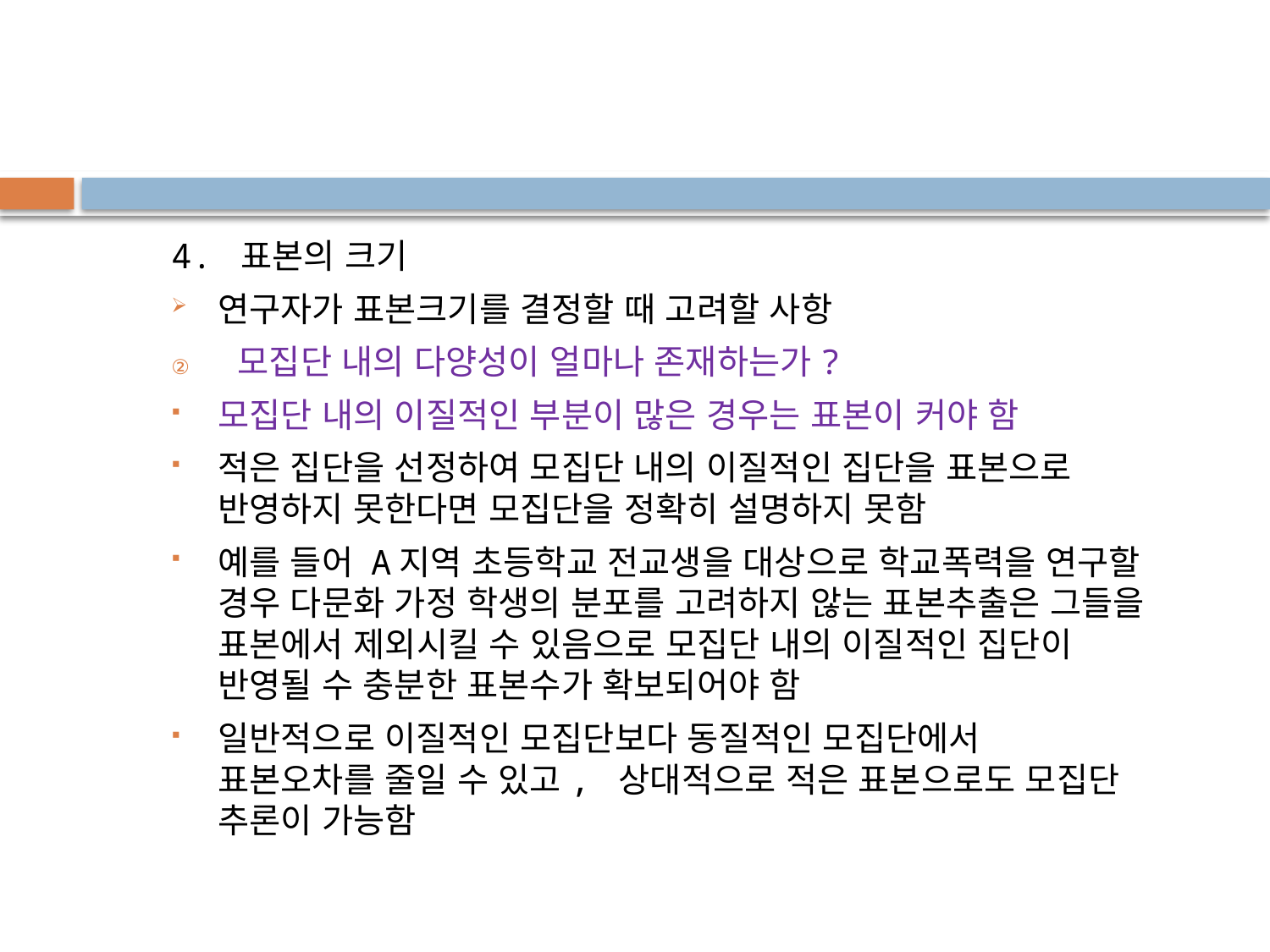

4. 표본의 크기
연구자가 표본크기를 결정할 때 고려할 사항
모집단 내의 다양성이 얼마나 존재하는가?
모집단 내의 이질적인 부분이 많은 경우는 표본이 커야 함
적은 집단을 선정하여 모집단 내의 이질적인 집단을 표본으로 반영하지 못한다면 모집단을 정확히 설명하지 못함
예를 들어 A지역 초등학교 전교생을 대상으로 학교폭력을 연구할 경우 다문화 가정 학생의 분포를 고려하지 않는 표본추출은 그들을 표본에서 제외시킬 수 있음으로 모집단 내의 이질적인 집단이 반영될 수 충분한 표본수가 확보되어야 함
일반적으로 이질적인 모집단보다 동질적인 모집단에서 표본오차를 줄일 수 있고, 상대적으로 적은 표본으로도 모집단 추론이 가능함